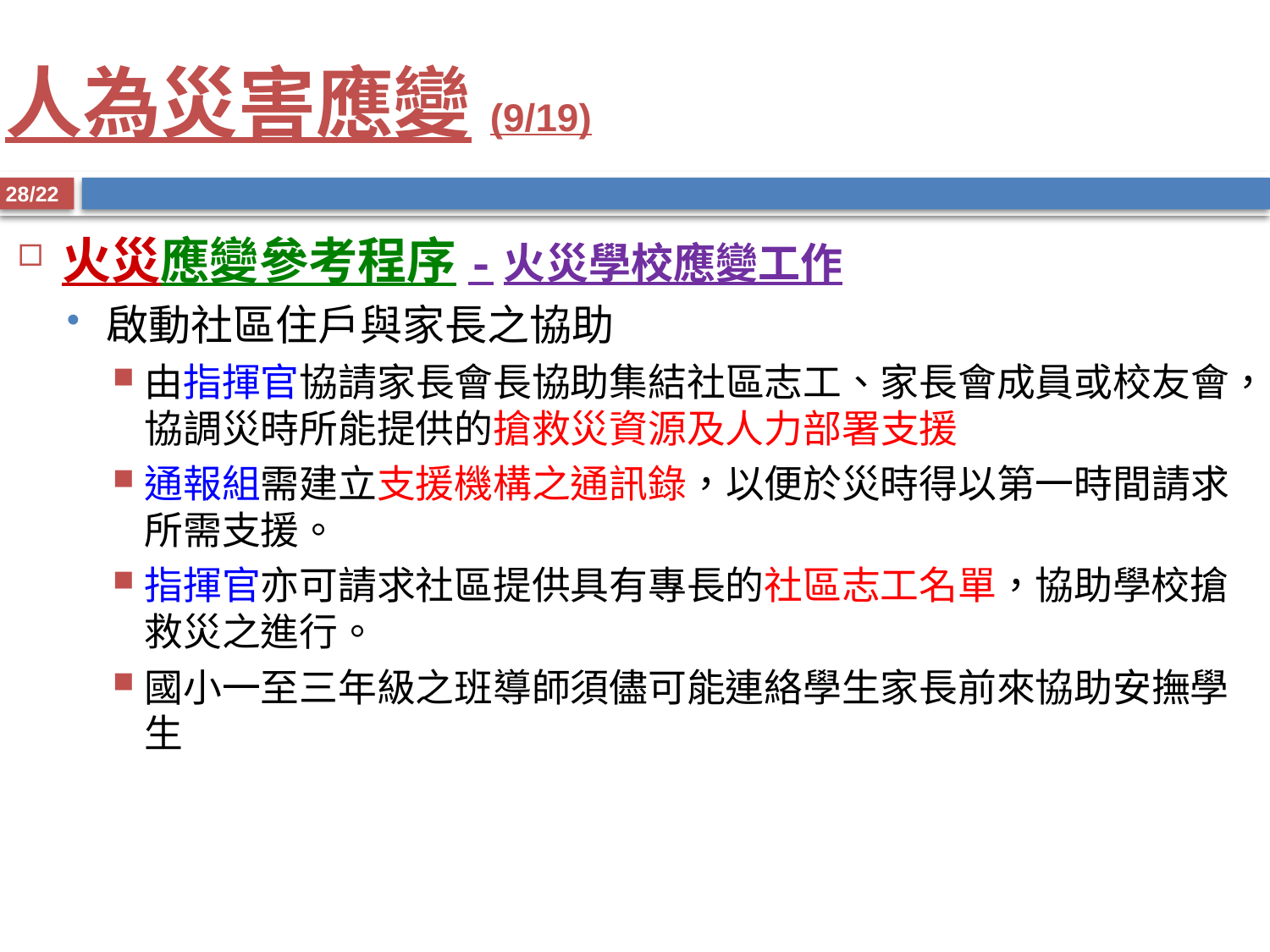

# 人為災害應變(9/19)
28/22
火災應變參考程序-火災學校應變工作
啟動社區住戶與家長之協助
由指揮官協請家長會長協助集結社區志工、家長會成員或校友會，協調災時所能提供的搶救災資源及人力部署支援
通報組需建立支援機構之通訊錄，以便於災時得以第一時間請求所需支援。
指揮官亦可請求社區提供具有專長的社區志工名單，協助學校搶救災之進行。
國小一至三年級之班導師須儘可能連絡學生家長前來協助安撫學生